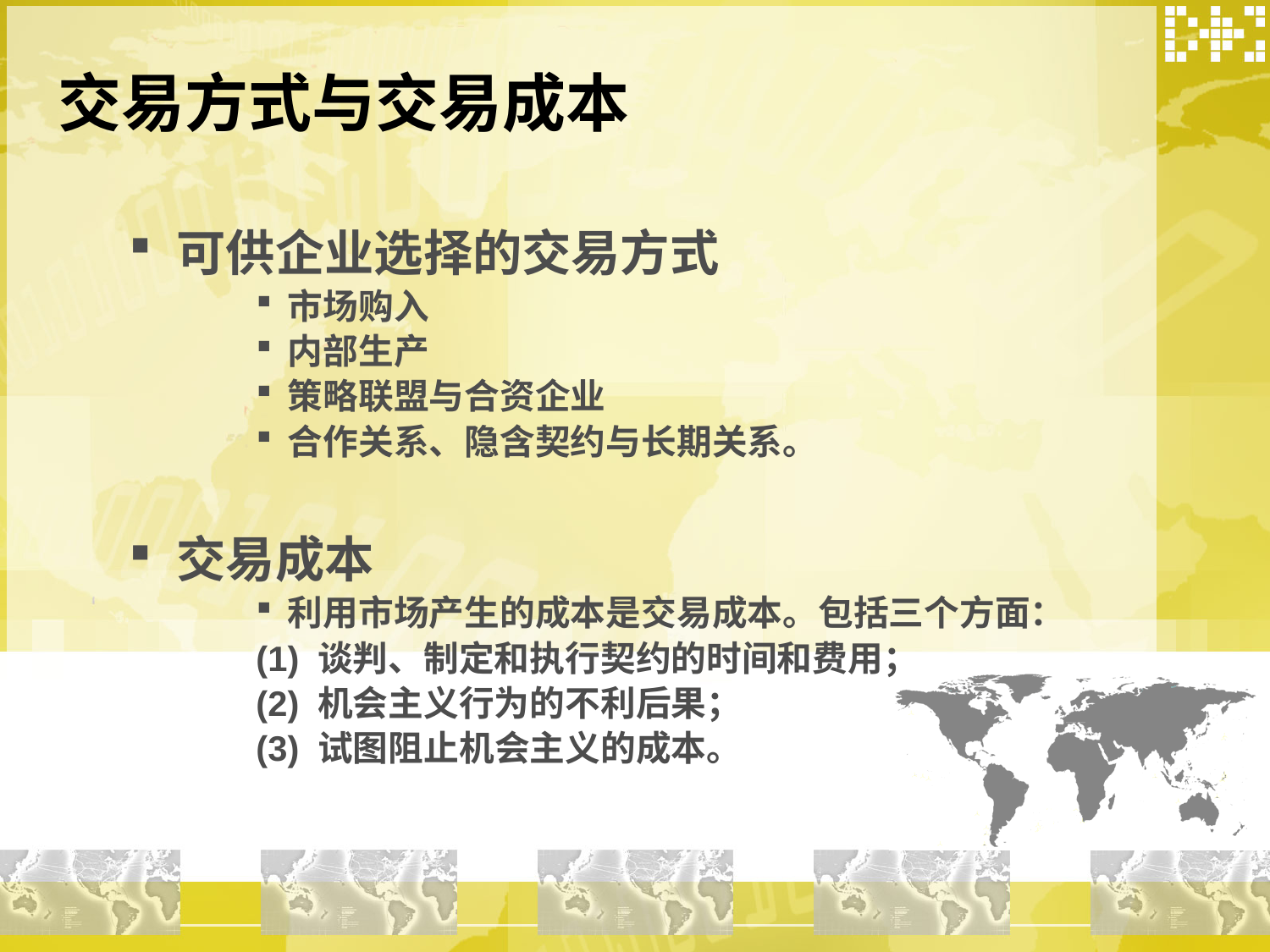

# 交易方式与交易成本
可供企业选择的交易方式
市场购入
内部生产
策略联盟与合资企业
合作关系、隐含契约与长期关系。

交易成本
利用市场产生的成本是交易成本。包括三个方面：
(1) 谈判、制定和执行契约的时间和费用；
(2) 机会主义行为的不利后果；
(3) 试图阻止机会主义的成本。

78